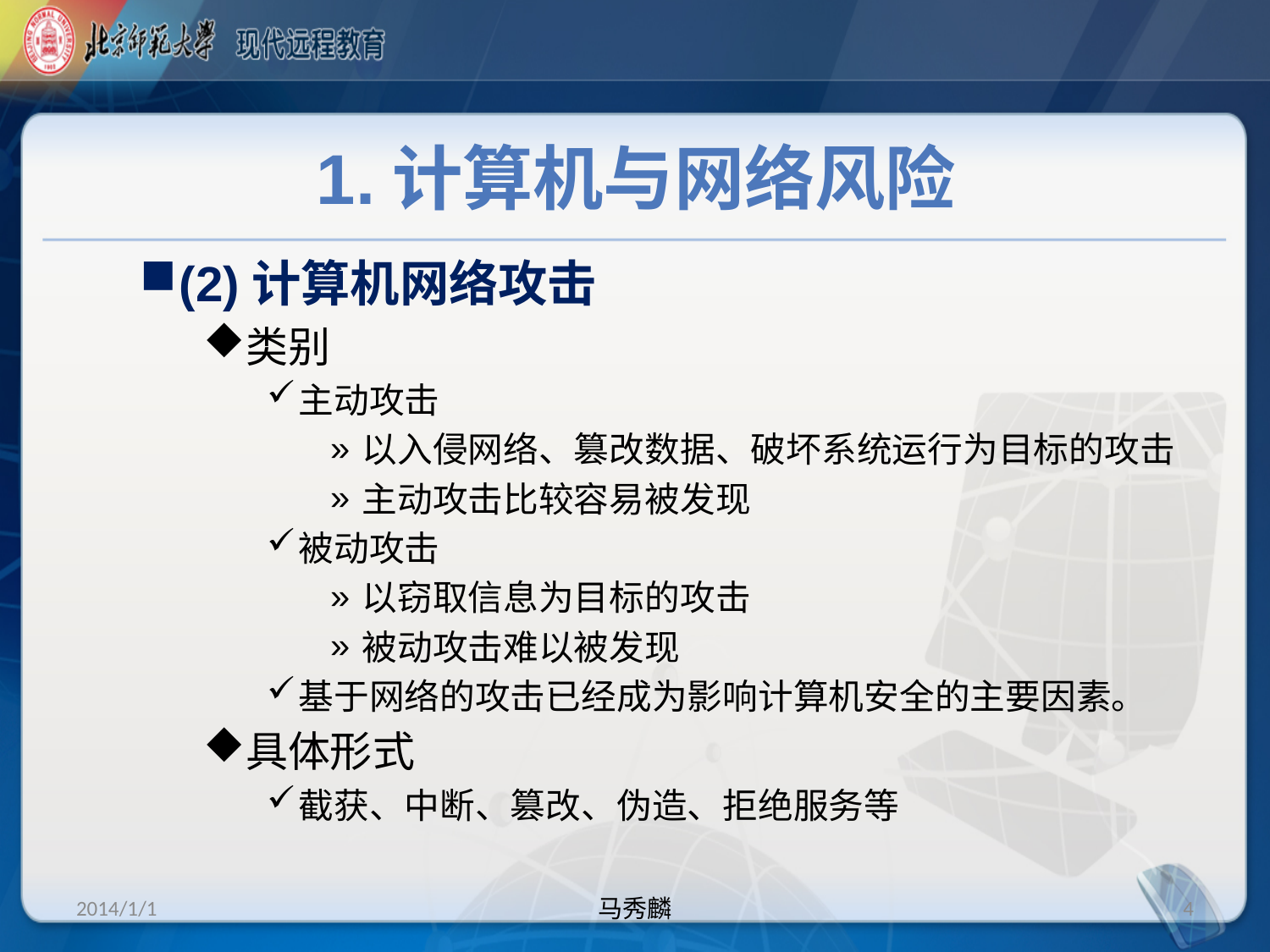

# 1.计算机与网络风险
(2)计算机网络攻击
类别
主动攻击
以入侵网络、篡改数据、破坏系统运行为目标的攻击
主动攻击比较容易被发现
被动攻击
以窃取信息为目标的攻击
被动攻击难以被发现
基于网络的攻击已经成为影响计算机安全的主要因素。
具体形式
截获、中断、篡改、伪造、拒绝服务等
2014/1/1
马秀麟
4